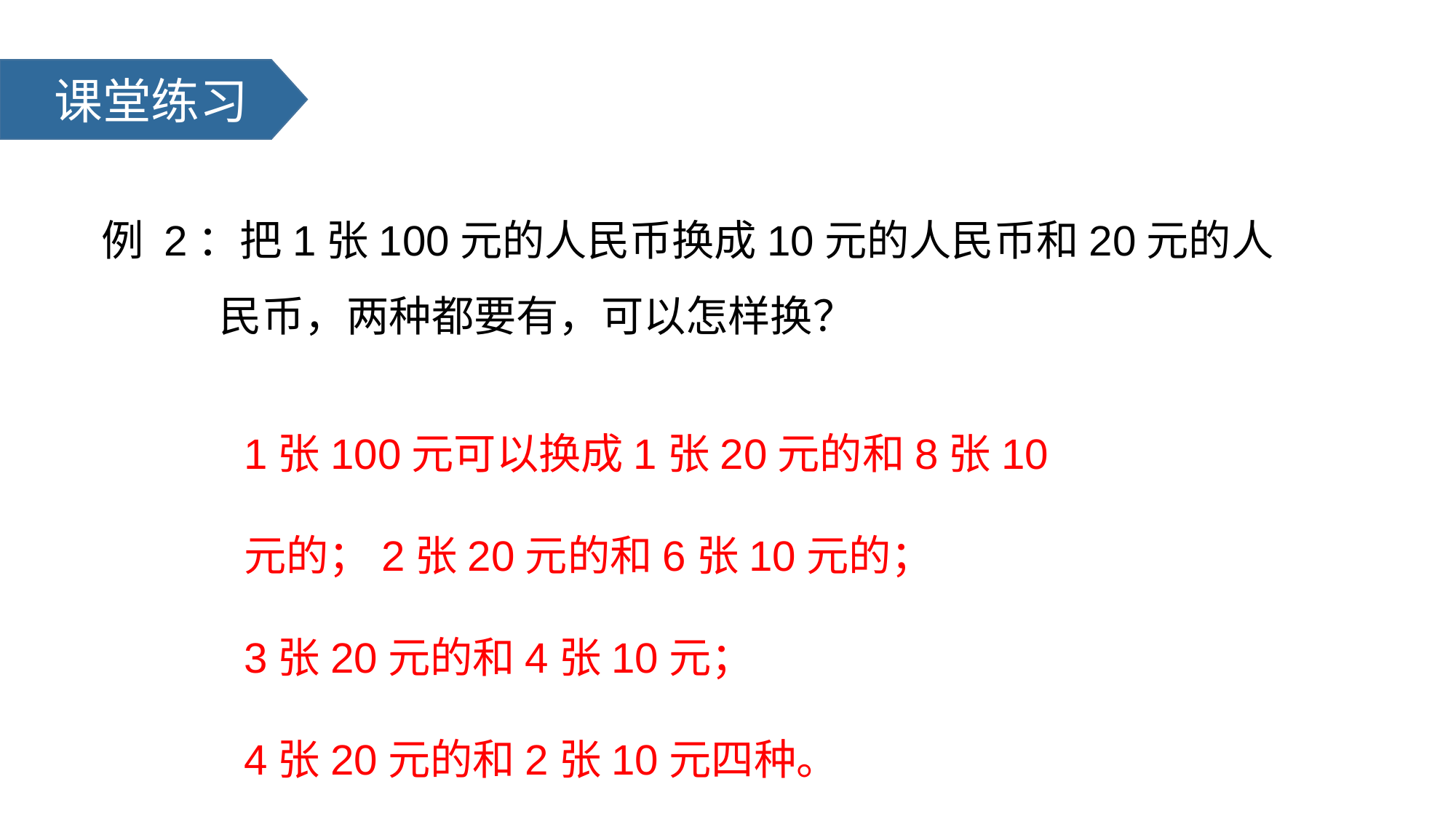

课堂练习
例 2：把1张100元的人民币换成10元的人民币和20元的人民币，两种都要有，可以怎样换？
1张100元可以换成1张20元的和8张10元的；2张20元的和6张10元的；
3张20元的和4张10元；
4张20元的和2张10元四种。